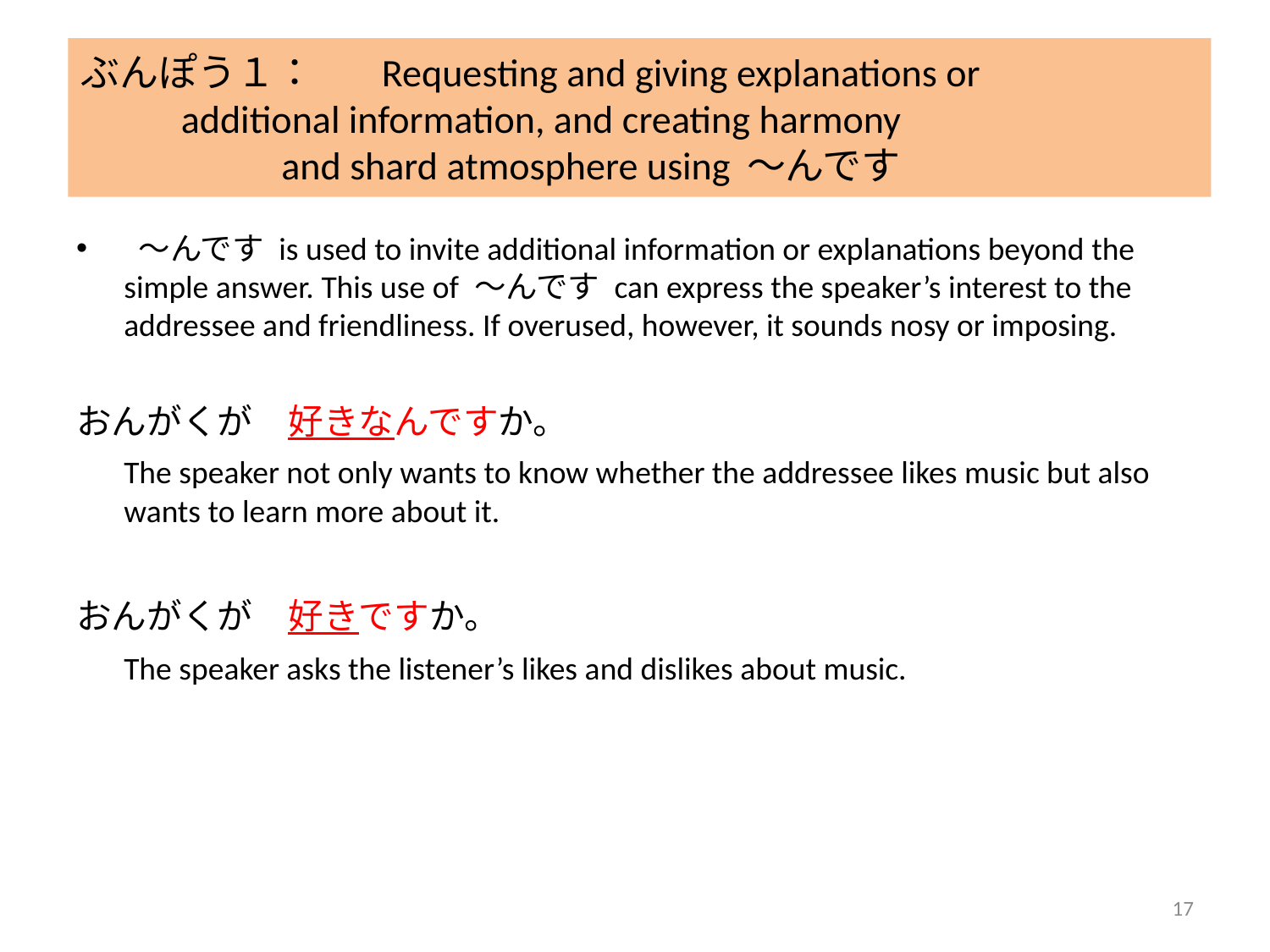

# ぶんぽう１：	Requesting and giving explanations or additional information, and creating harmony and shard atmosphere using ～んです
 ～んです is used to invite additional information or explanations beyond the simple answer. This use of ～んです can express the speaker’s interest to the addressee and friendliness. If overused, however, it sounds nosy or imposing.

おんがくが　好きなんですか。
	The speaker not only wants to know whether the addressee likes music but also wants to learn more about it.

おんがくが　好きですか。
	The speaker asks the listener’s likes and dislikes about music.
17